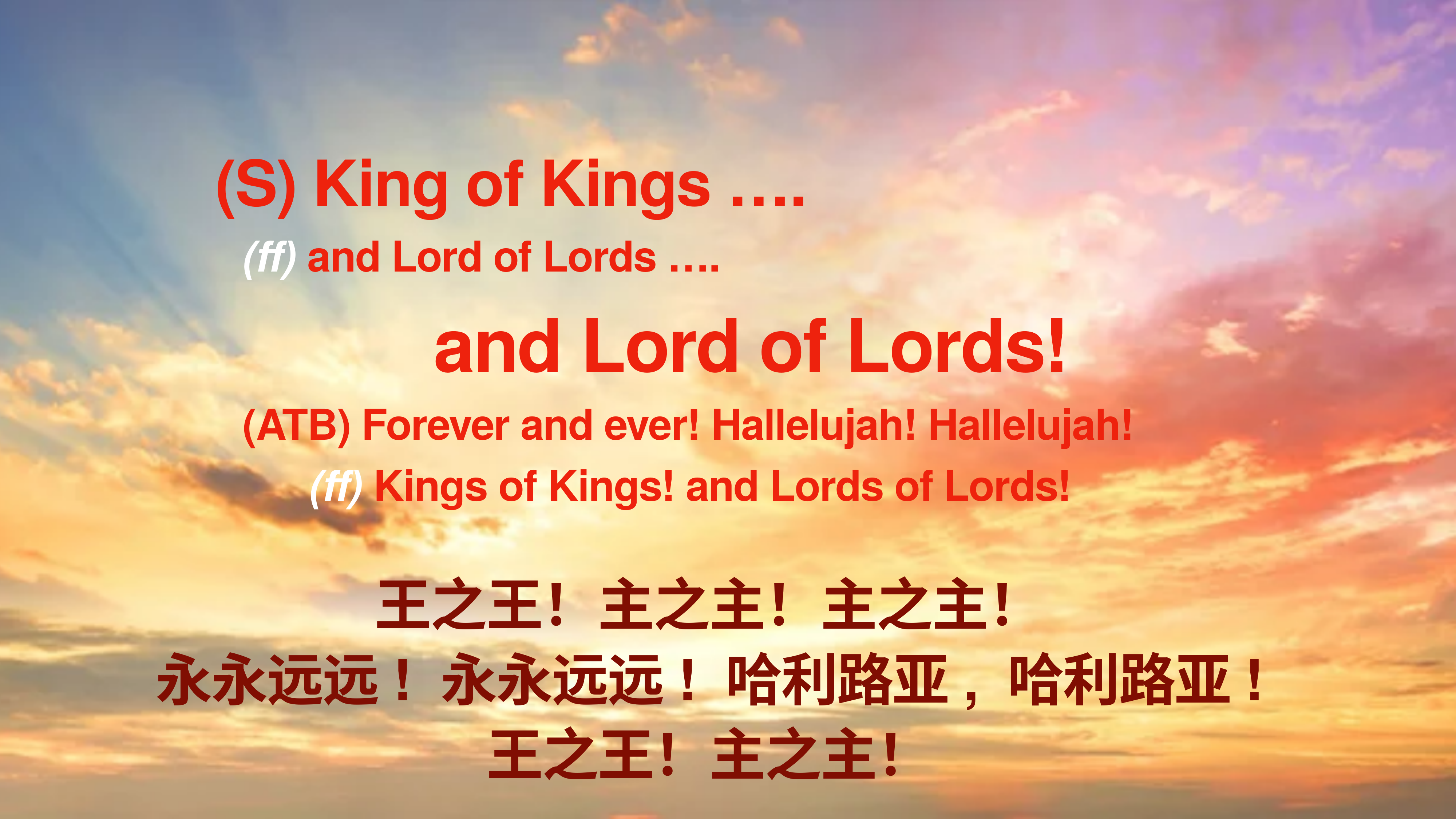

(S) King of Kings ….
(ff) and Lord of Lords ….
and Lord of Lords!
(ATB) Forever and ever! Hallelujah! Hallelujah!
 (ff) Kings of Kings! and Lords of Lords!
王之王！主之主！主之主！
永永远远! 永永远远! 哈利路亚, 哈利路亚!
王之王！主之主！